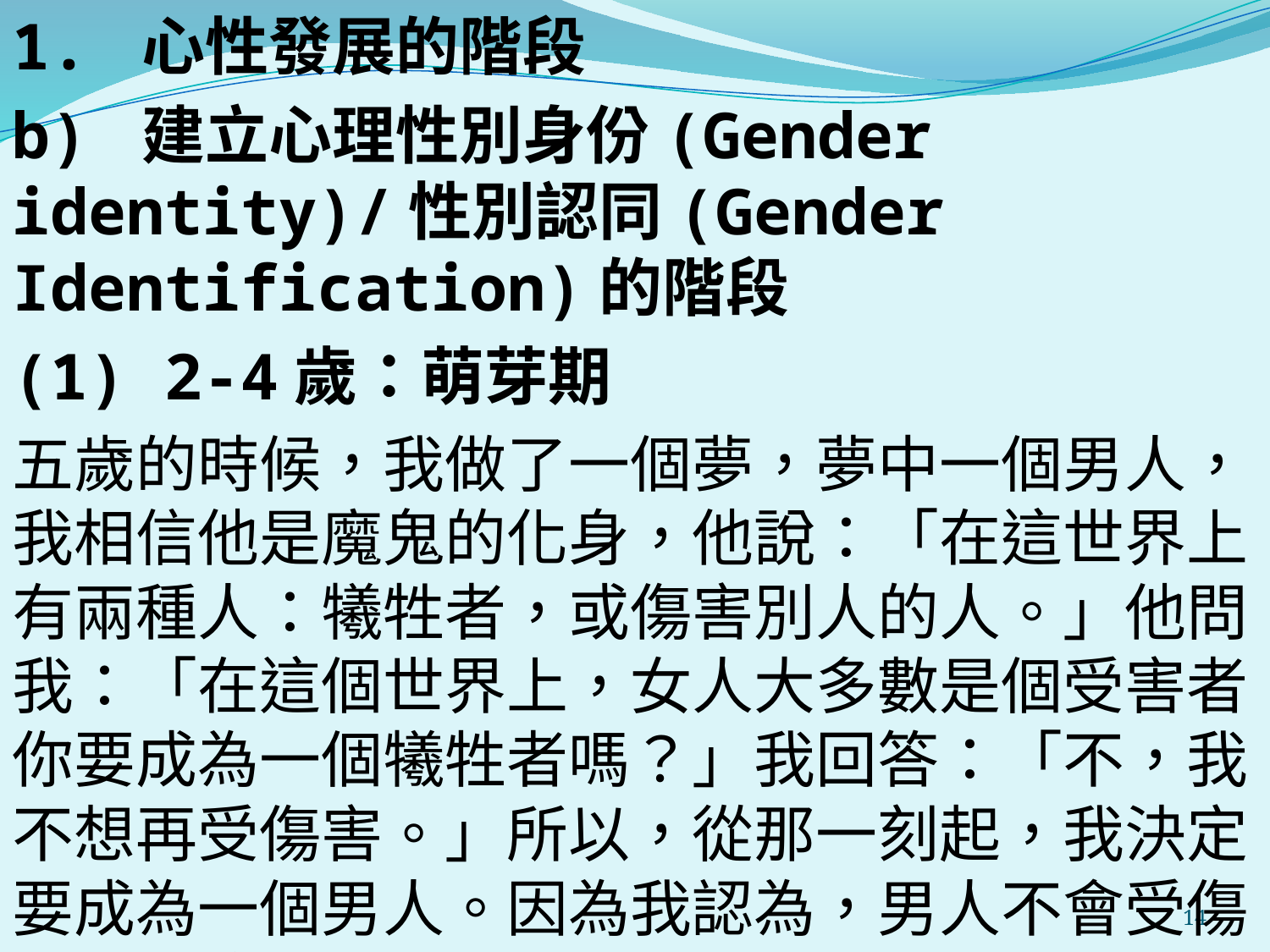

1. 心性發展的階段
b) 建立心理性別身份(Gender identity)/性別認同(Gender Identification)的階段
(1) 2-4歲：萌芽期
五歲的時候，我做了一個夢，夢中一個男人，我相信他是魔鬼的化身，他說：「在這世界上有兩種人：犧牲者，或傷害別人的人。」他問我：「在這個世界上，女人大多數是個受害者，你要成為一個犧牲者嗎？」我回答：「不，我不想再受傷害。」所以，從那一刻起，我決定要成為一個男人。因為我認為，男人不會受傷，但是，這不是真的。
#

14